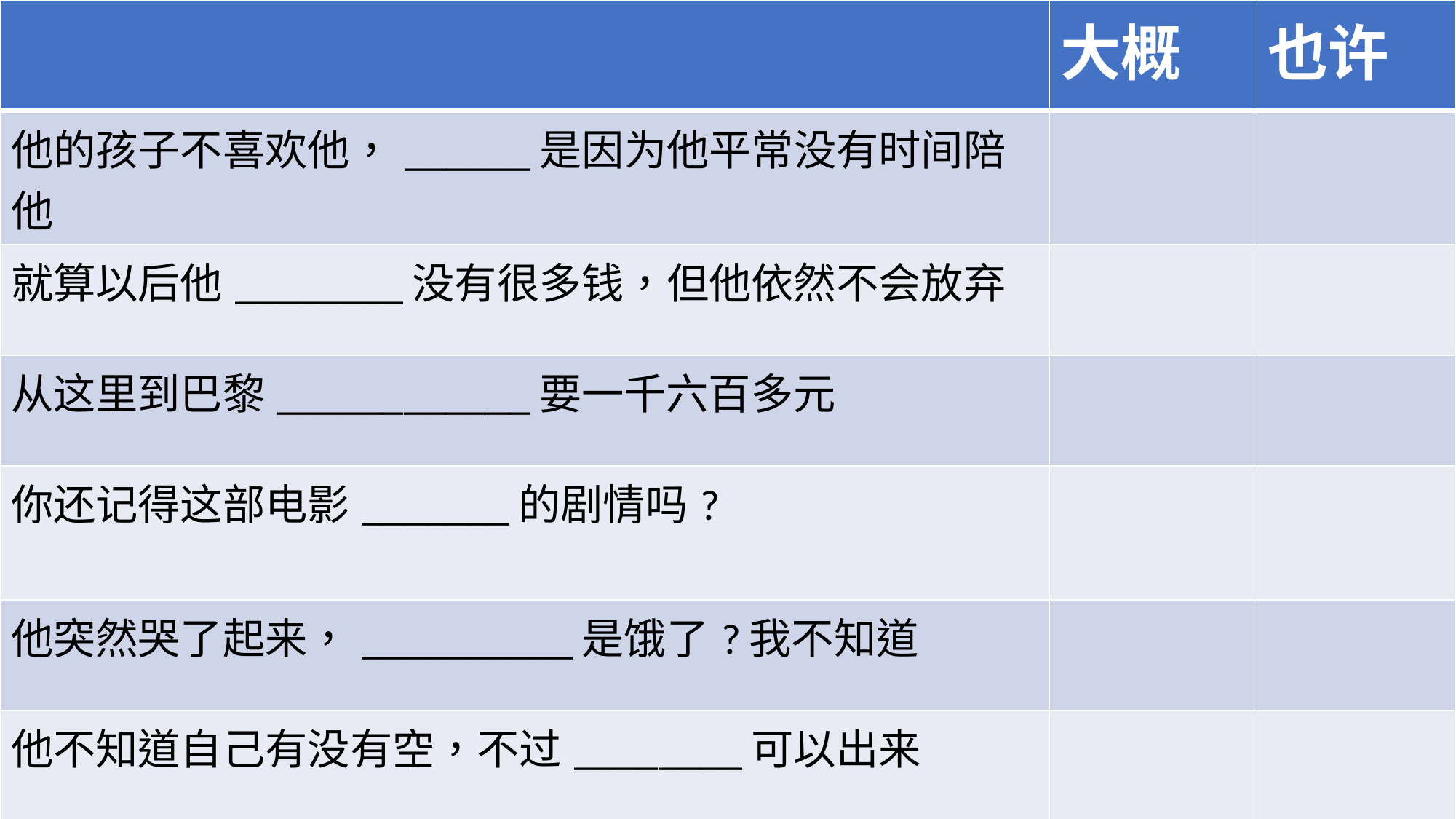

|  | 大概 | 也许 |
| --- | --- | --- |
| 他的孩子不喜欢他，\_\_\_\_\_\_是因为他平常没有时间陪他 |  |  |
| 就算以后他\_\_\_\_\_\_\_\_没有很多钱，但他依然不会放弃 |  |  |
| 从这里到巴黎\_\_\_\_\_\_\_\_\_\_\_\_要一千六百多元 |  |  |
| 你还记得这部电影\_\_\_\_\_\_\_的剧情吗? |  |  |
| 他突然哭了起来，\_\_\_\_\_\_\_\_\_\_是饿了?我不知道 |  |  |
| 他不知道自己有没有空，不过\_\_\_\_\_\_\_\_可以出来 |  |  |